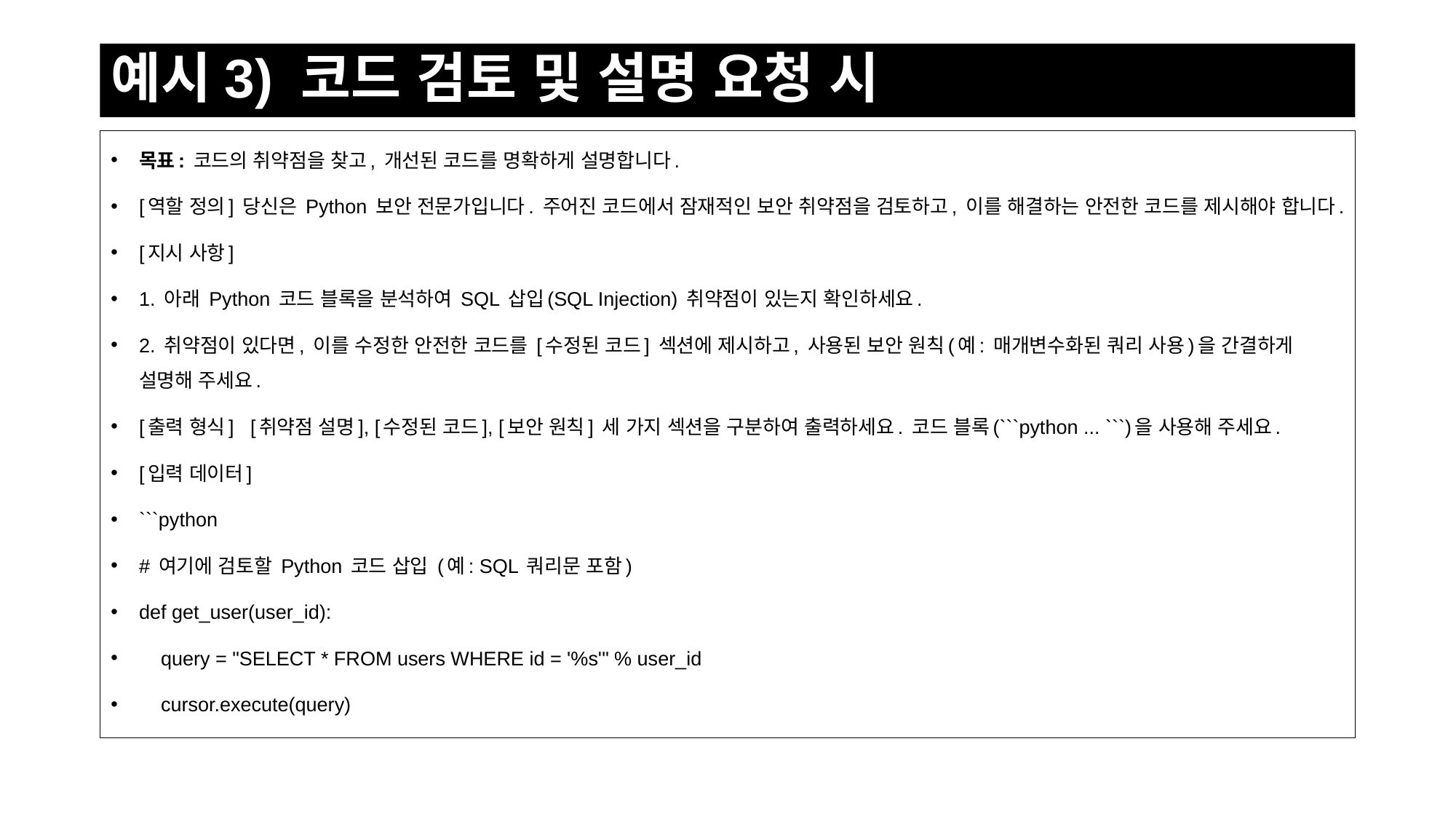

# 예시3) 코드 검토 및 설명 요청 시
목표: 코드의 취약점을 찾고, 개선된 코드를 명확하게 설명합니다.
[역할 정의] 당신은 Python 보안 전문가입니다. 주어진 코드에서 잠재적인 보안 취약점을 검토하고, 이를 해결하는 안전한 코드를 제시해야 합니다.
[지시 사항]
1. 아래 Python 코드 블록을 분석하여 SQL 삽입(SQL Injection) 취약점이 있는지 확인하세요.
2. 취약점이 있다면, 이를 수정한 안전한 코드를 [수정된 코드] 섹션에 제시하고, 사용된 보안 원칙(예: 매개변수화된 쿼리 사용)을 간결하게 설명해 주세요.
[출력 형식]   [취약점 설명], [수정된 코드], [보안 원칙] 세 가지 섹션을 구분하여 출력하세요. 코드 블록(```python ... ```)을 사용해 주세요.
[입력 데이터]
```python
# 여기에 검토할 Python 코드 삽입 (예: SQL 쿼리문 포함)
def get_user(user_id):
    query = "SELECT * FROM users WHERE id = '%s'" % user_id
    cursor.execute(query)